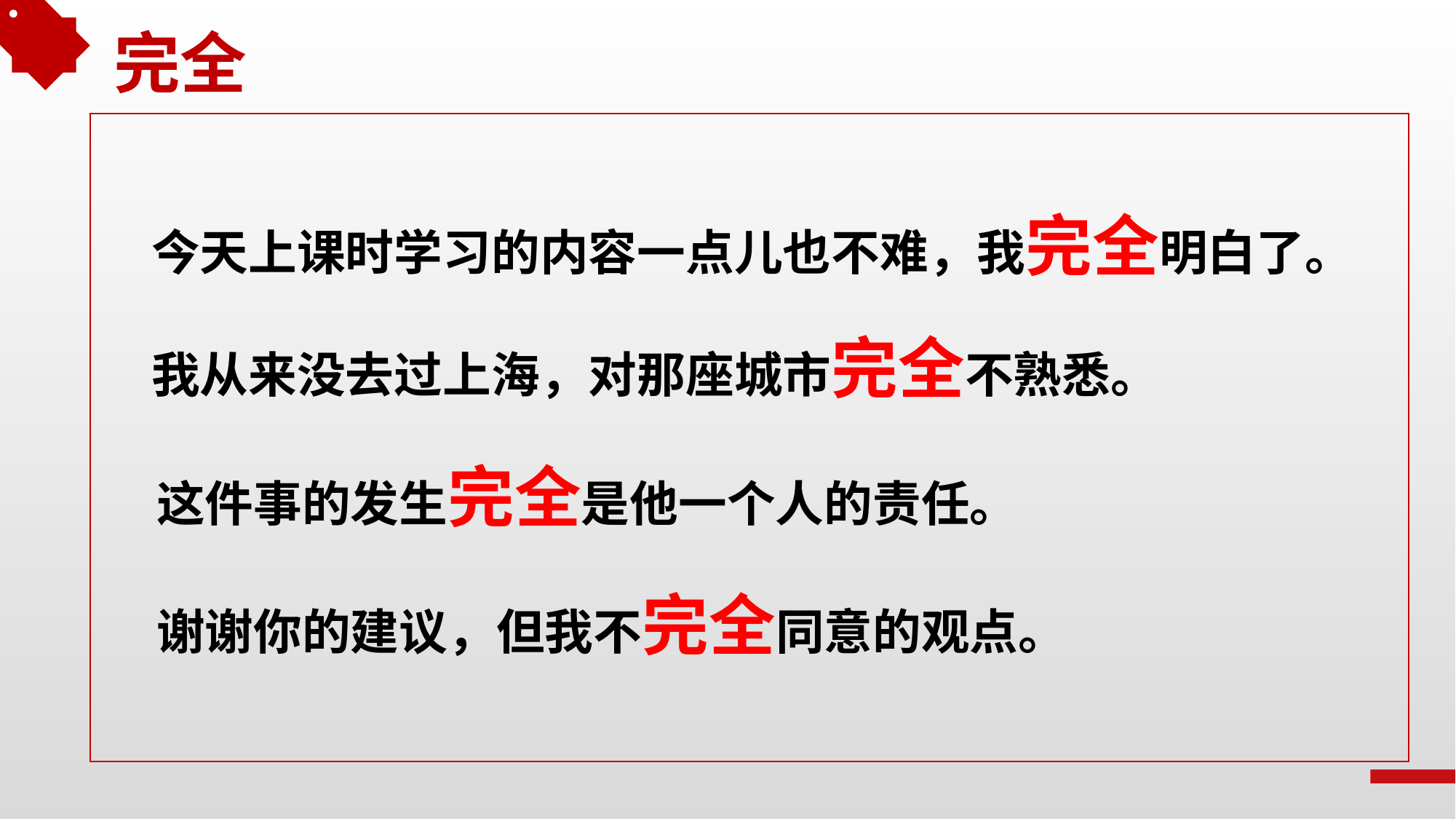

完全

今天上课时学习的内容一点儿也不难，我完全明白了。
我从来没去过上海，对那座城市完全不熟悉。
这件事的发生完全是他一个人的责任。
谢谢你的建议，但我不完全同意的观点。